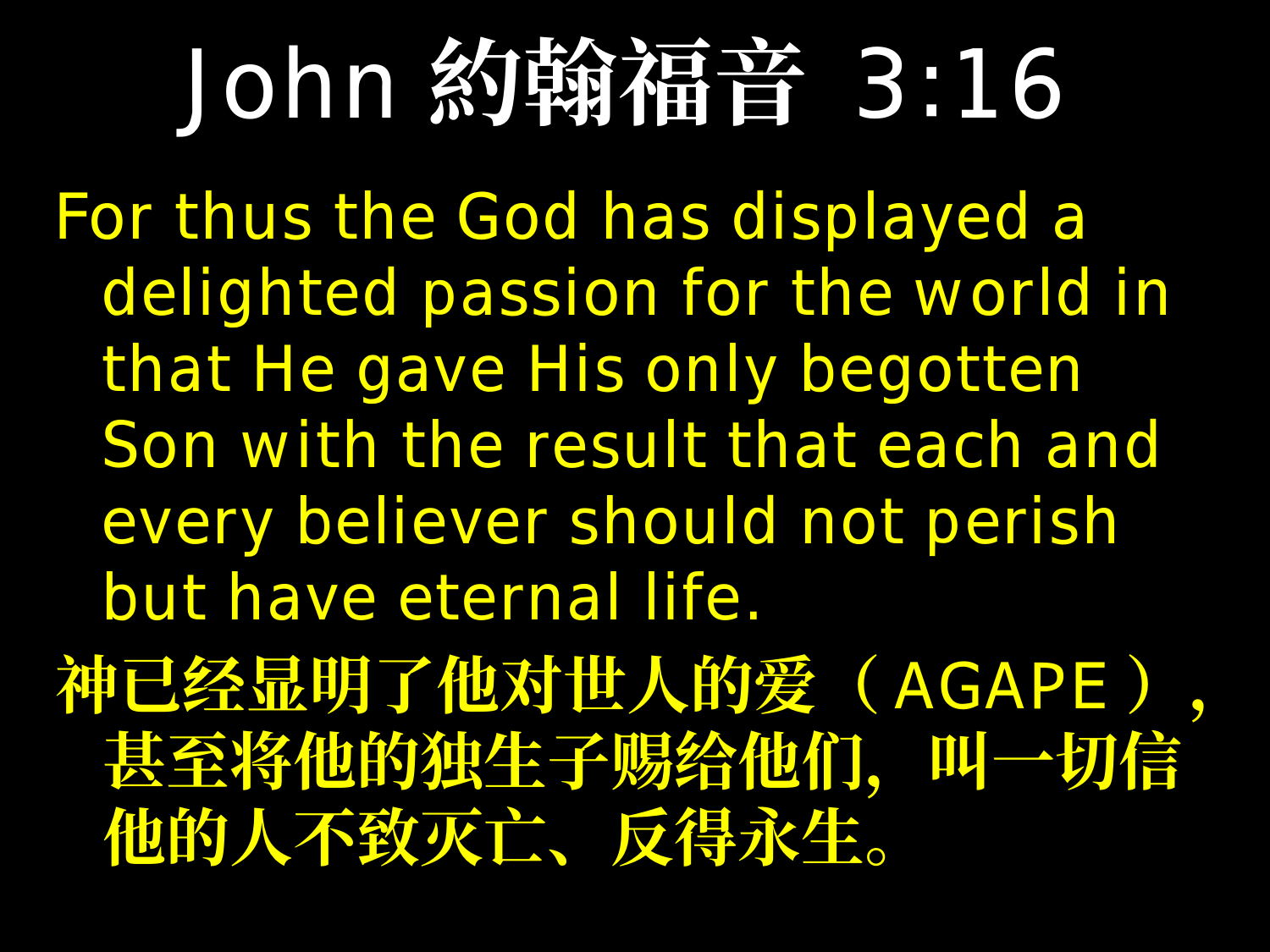

# John約翰福音 3:16
For thus the God has displayed a delighted passion for the world in that He gave His only begotten Son with the result that each and every believer should not perish but have eternal life.
神已经显明了他对世人的爱（AGAPE），甚至将他的独生子赐给他们，叫一切信他的人不致灭亡、反得永生。